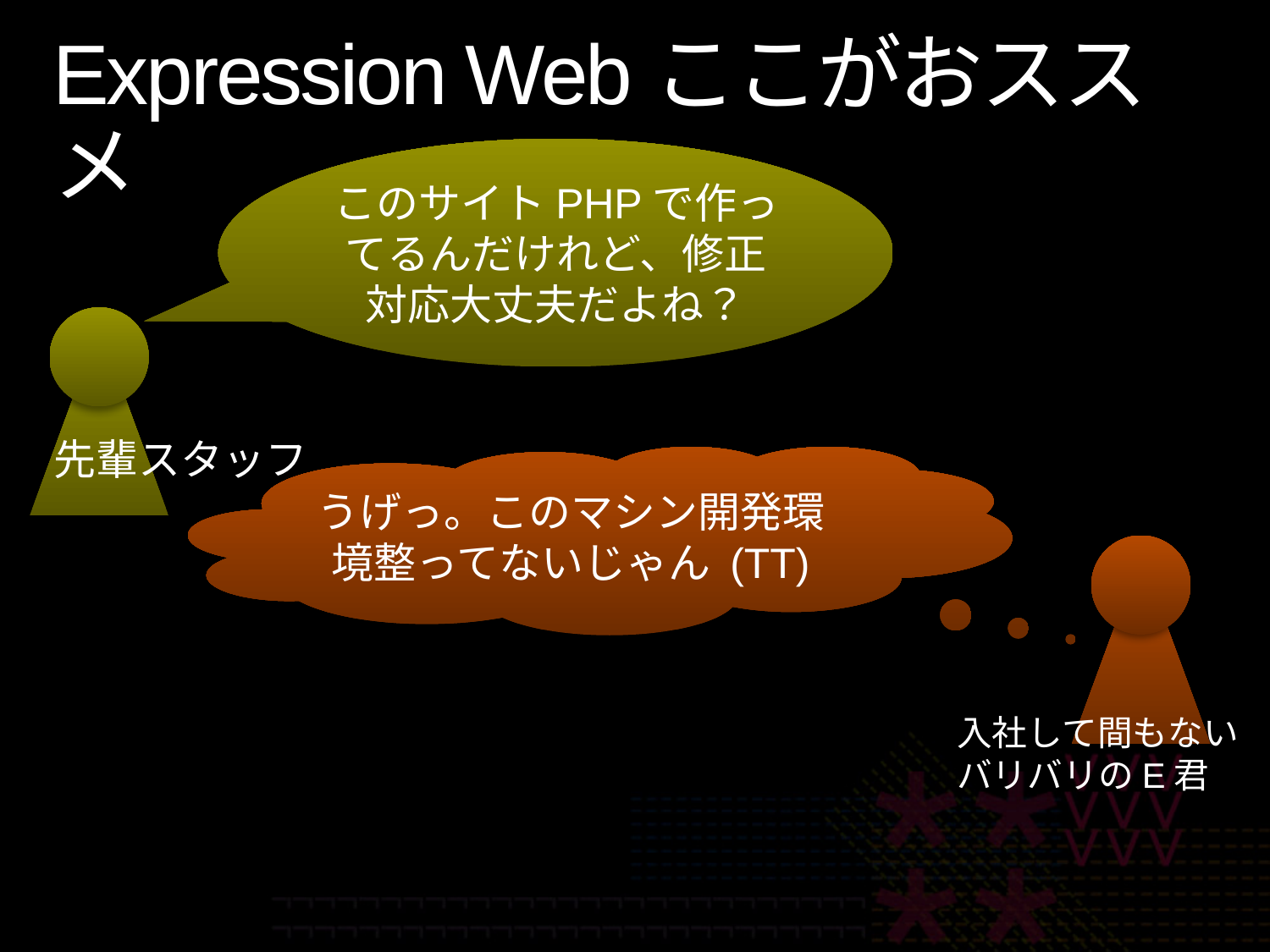

# Expression Webここがおススメ
このサイトPHPで作ってるんだけれど、修正対応大丈夫だよね？

先輩スタッフ
うげっ。このマシン開発環境整ってないじゃん (TT)

入社して間もない
バリバリのE君